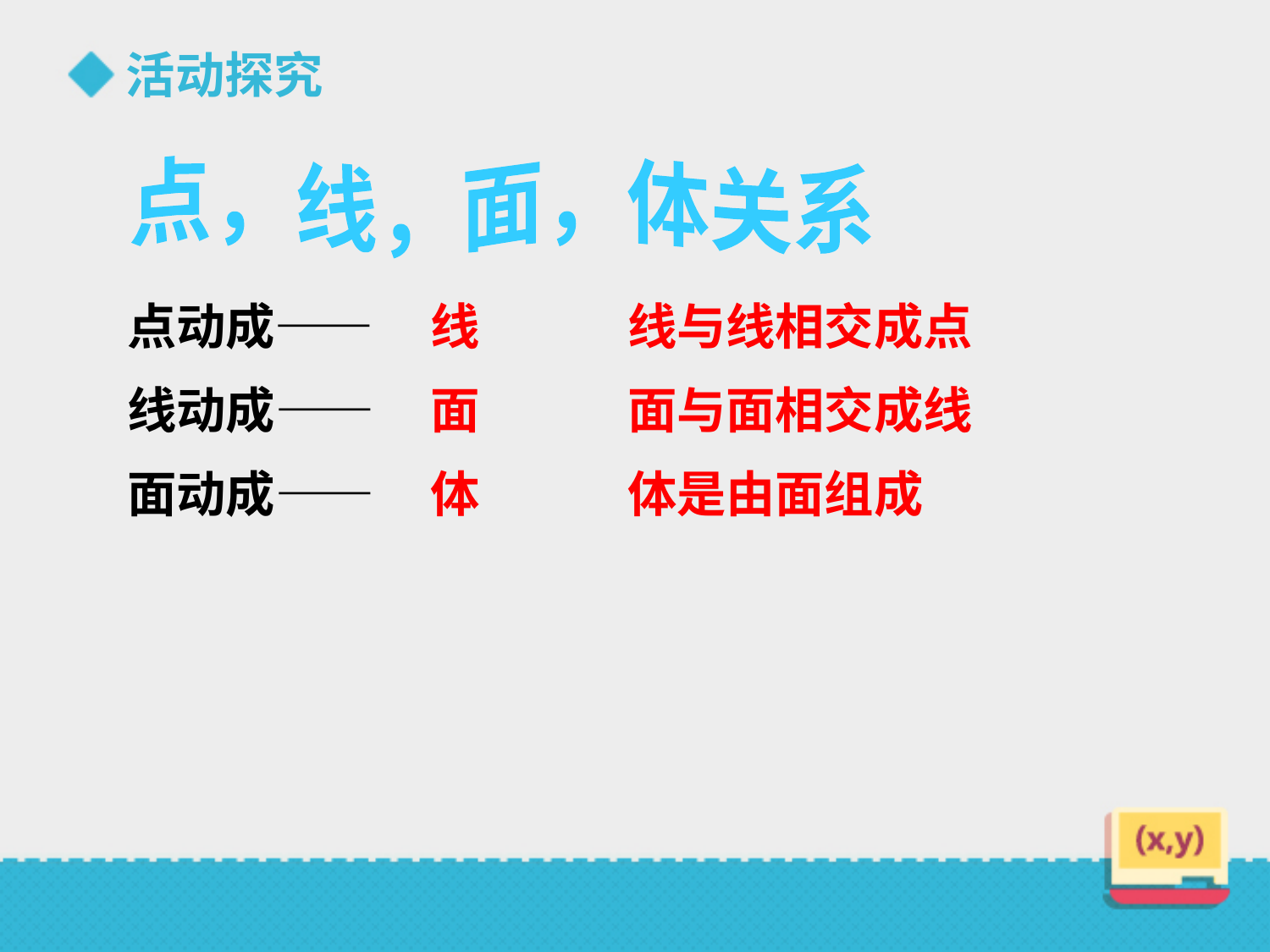

活动探究
点，线，面，体关系
点动成——
线动成——
面动成——
线
面
体
线与线相交成点
面与面相交成线
体是由面组成